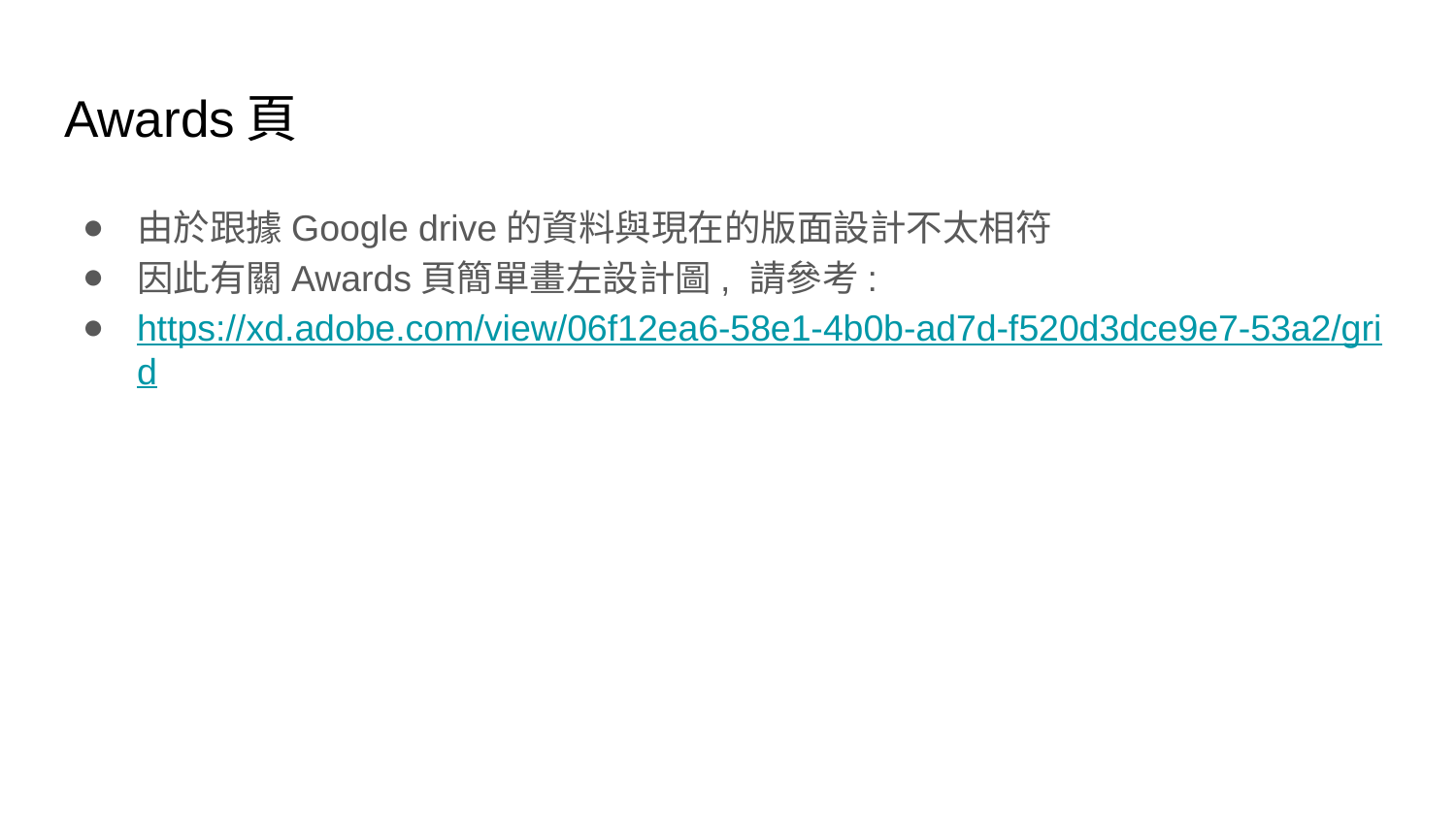

# Awards頁
由於跟據Google drive的資料與現在的版面設計不太相符
因此有關Awards頁簡單畫左設計圖, 請參考:
https://xd.adobe.com/view/06f12ea6-58e1-4b0b-ad7d-f520d3dce9e7-53a2/grid